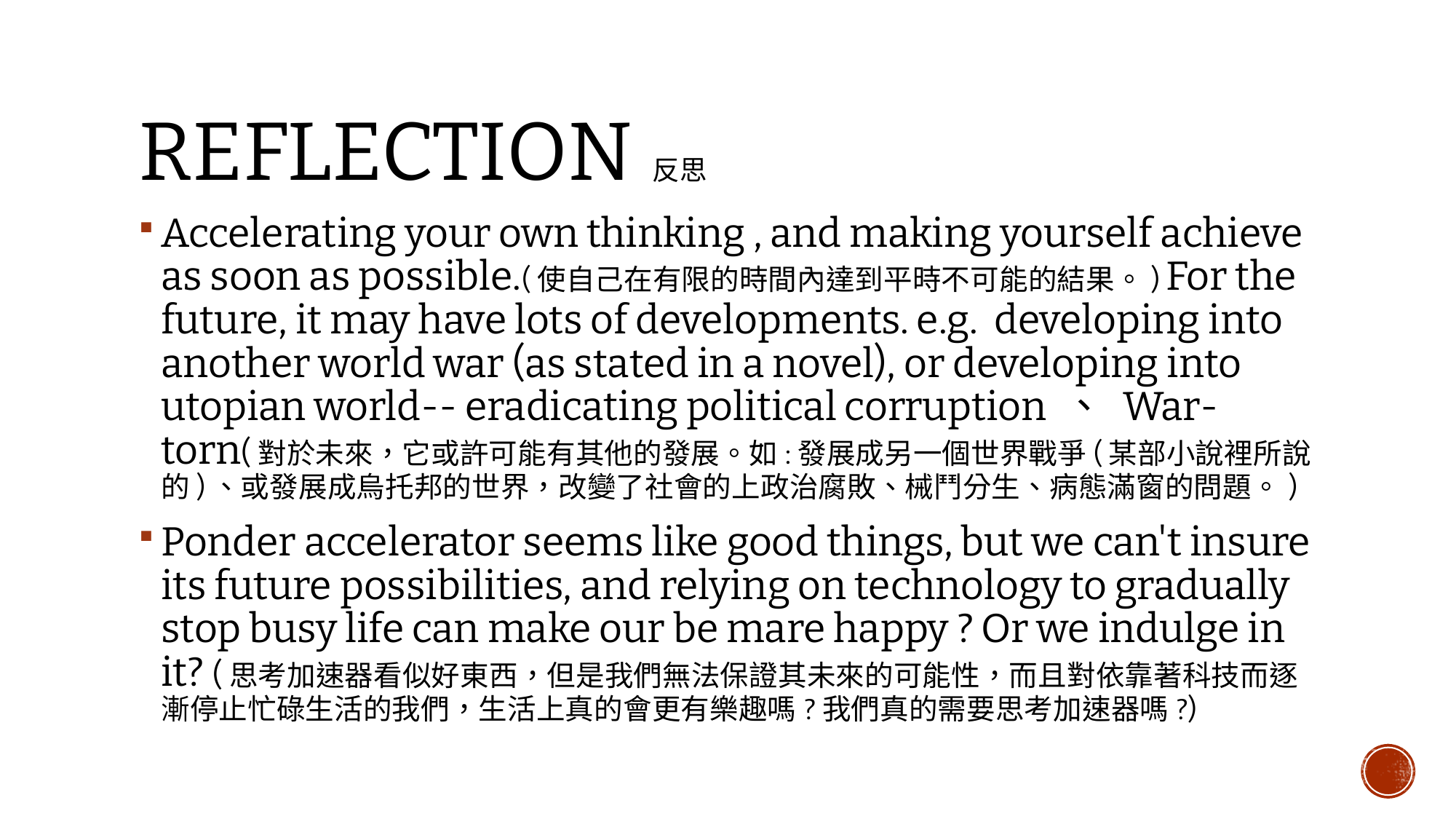

# Reflection反思
Accelerating your own thinking , and making yourself achieve as soon as possible.(使自己在有限的時間內達到平時不可能的結果。) For the future, it may have lots of developments. e.g.  developing into another world war (as stated in a novel), or developing into utopian world-- eradicating political corruption 、 War-torn(對於未來，它或許可能有其他的發展。如:發展成另一個世界戰爭(某部小說裡所說的)、或發展成烏托邦的世界，改變了社會的上政治腐敗、械鬥分生、病態滿窗的問題。)
Ponder accelerator seems like good things, but we can't insure its future possibilities, and relying on technology to gradually stop busy life can make our be mare happy ? Or we indulge in it? (思考加速器看似好東西，但是我們無法保證其未來的可能性，而且對依靠著科技而逐漸停止忙碌生活的我們，生活上真的會更有樂趣嗎?我們真的需要思考加速器嗎?)